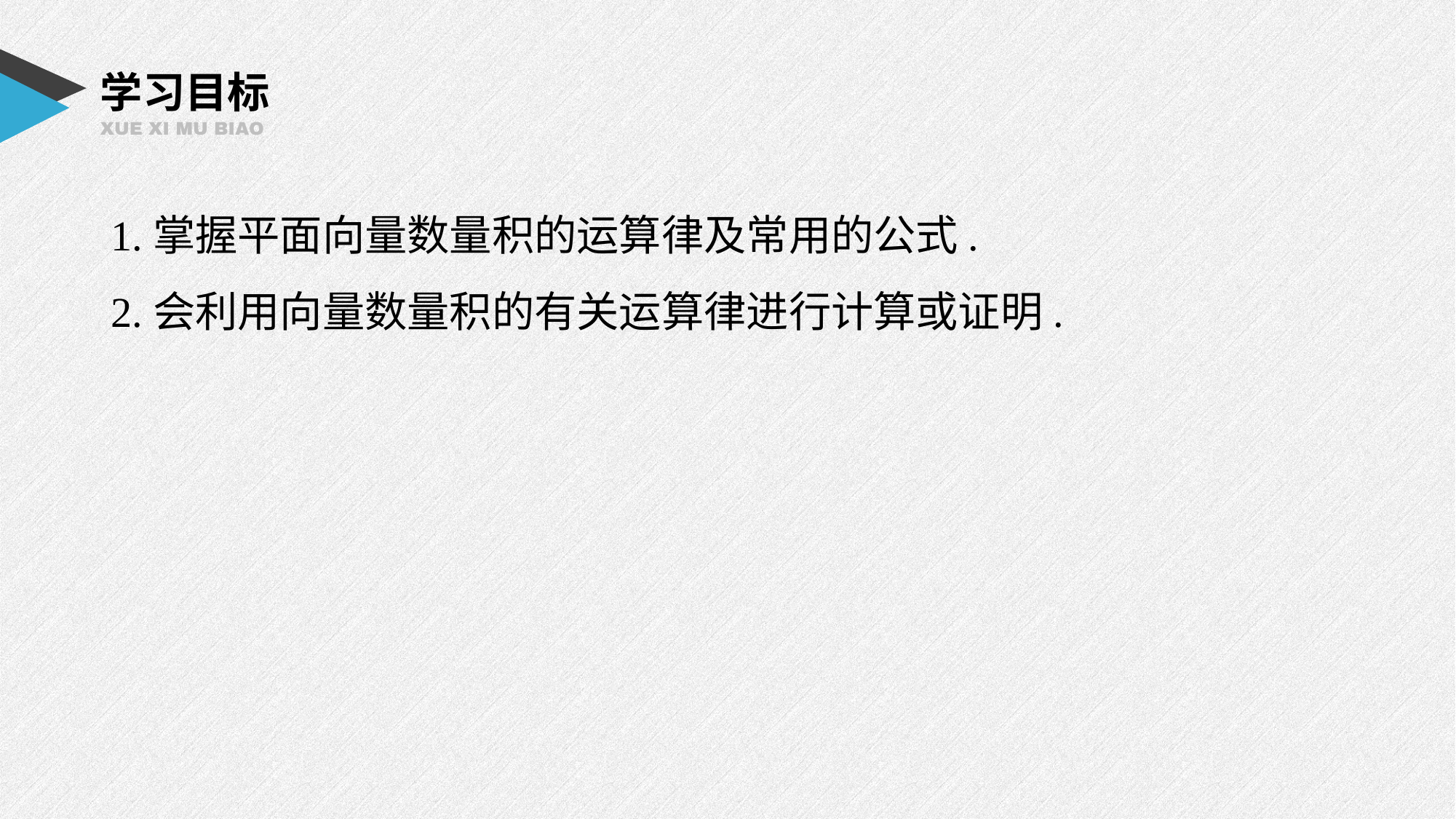

学习目标

XUE XI MU BIAO
1.掌握平面向量数量积的运算律及常用的公式.
2.会利用向量数量积的有关运算律进行计算或证明.